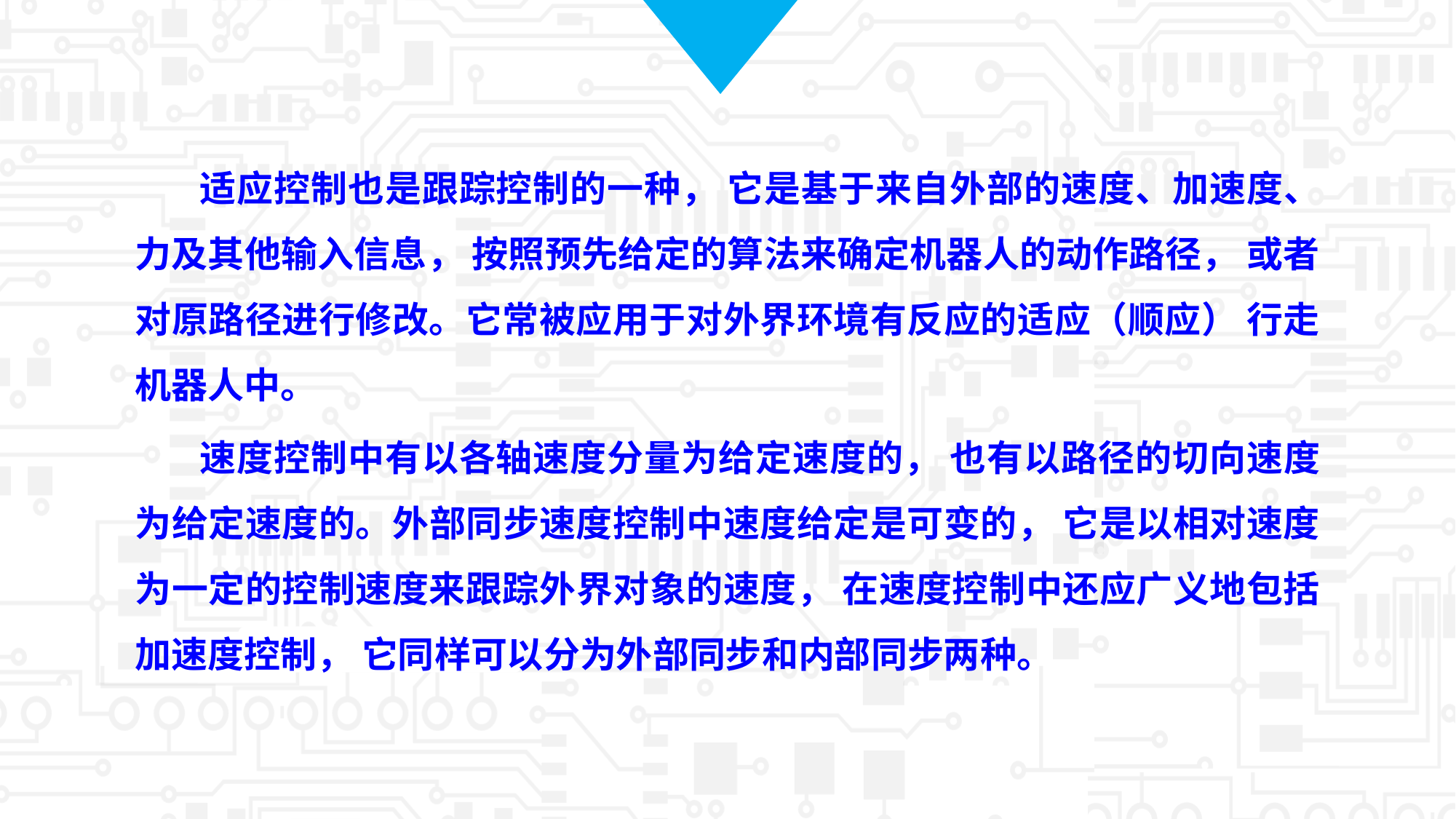

适应控制也是跟踪控制的一种， 它是基于来自外部的速度、加速度、力及其他输入信息， 按照预先给定的算法来确定机器人的动作路径， 或者对原路径进行修改。它常被应用于对外界环境有反应的适应（顺应） 行走机器人中。
速度控制中有以各轴速度分量为给定速度的， 也有以路径的切向速度为给定速度的。外部同步速度控制中速度给定是可变的， 它是以相对速度为一定的控制速度来跟踪外界对象的速度， 在速度控制中还应广义地包括加速度控制， 它同样可以分为外部同步和内部同步两种。